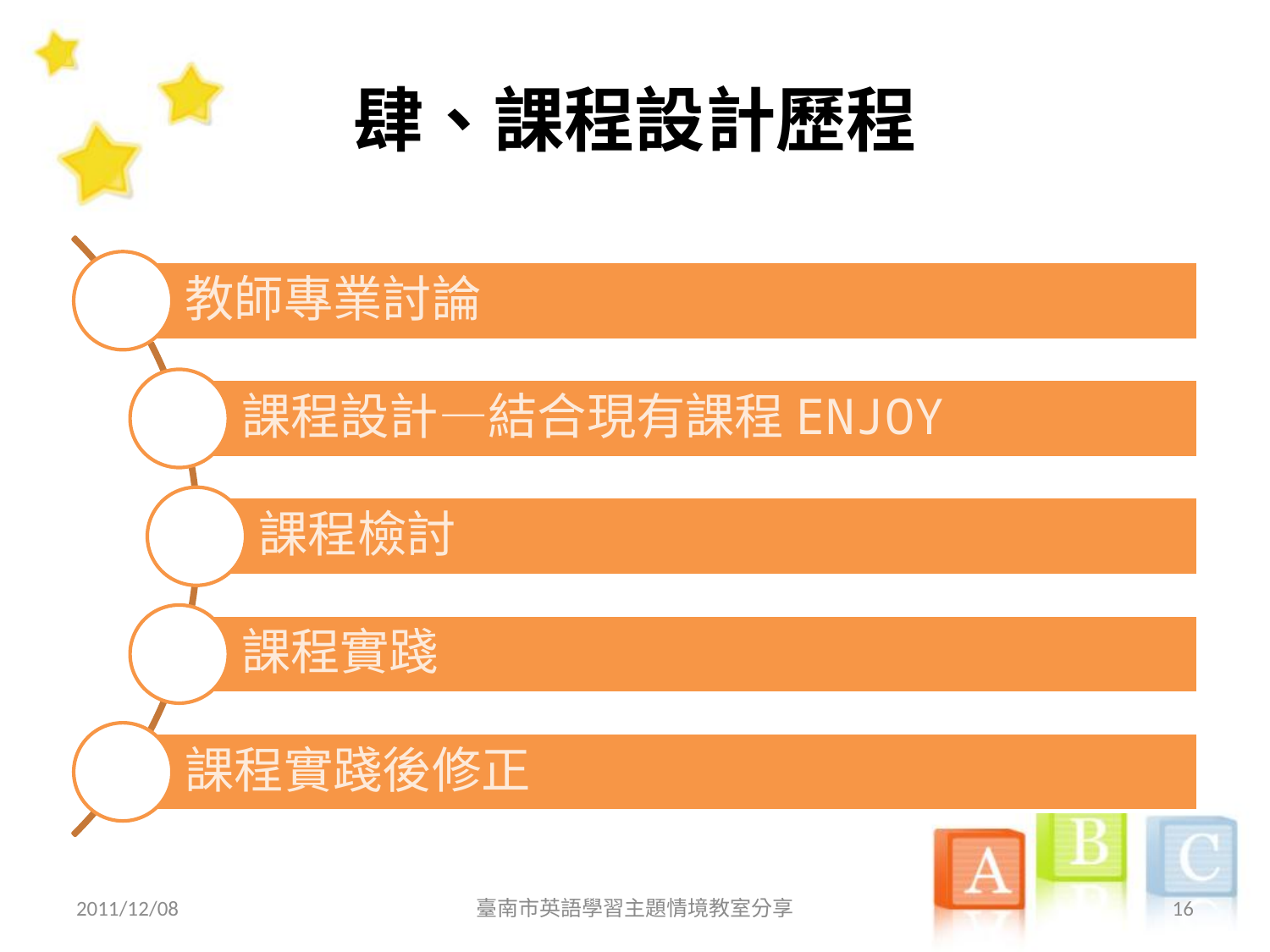

# 肆、課程設計歷程
教師專業討論
課程設計—結合現有課程ENJOY
課程檢討
課程實踐
課程實踐後修正
2011/12/08
臺南市英語學習主題情境教室分享
16